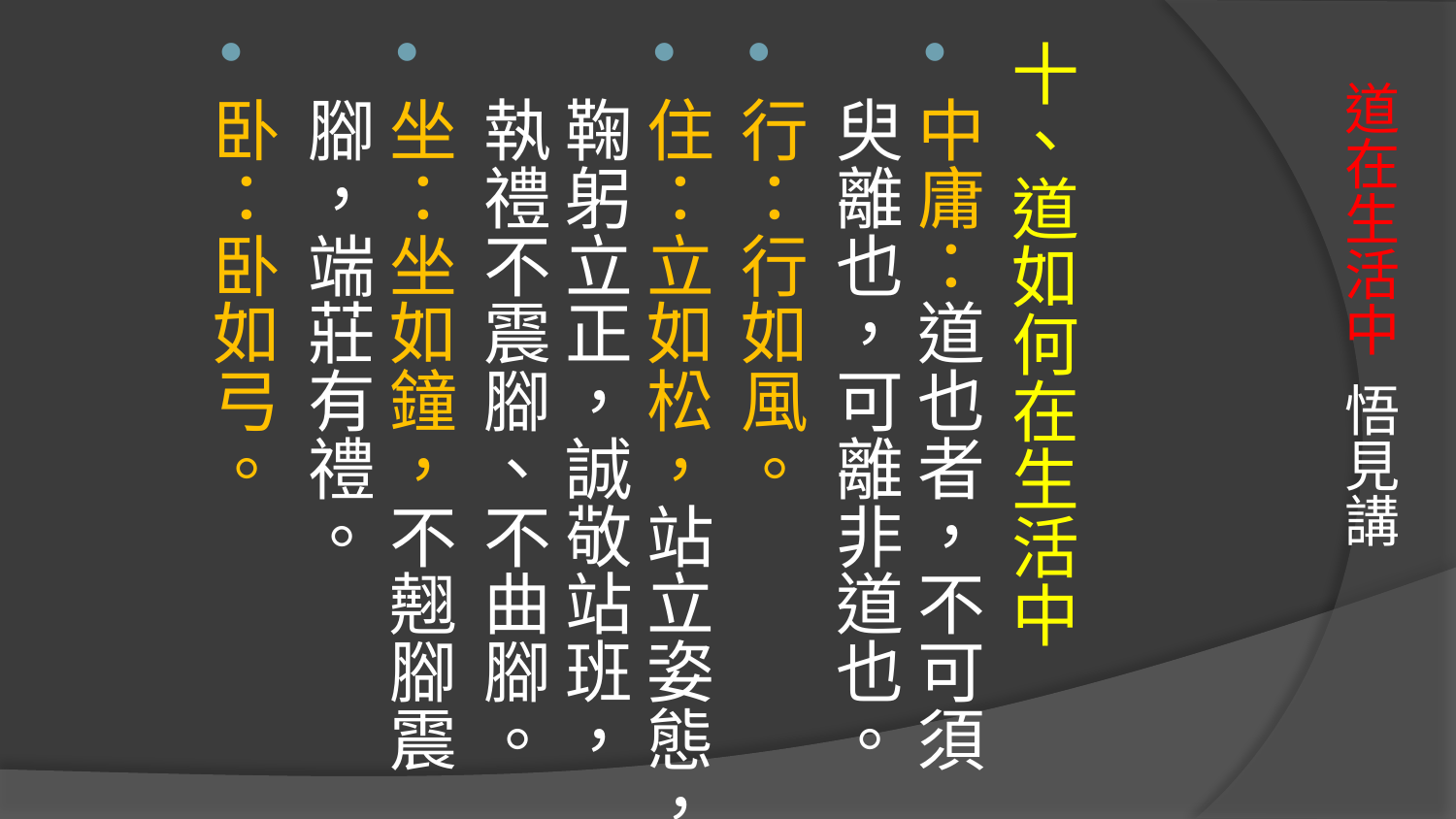

十、道如何在生活中
中庸：道也者，不可須臾離也，可離非道也。
行：行如風。
住：立如松，站立姿態，鞠躬立正，誠敬站班，執禮不震腳、不曲腳。
坐：坐如鐘，不翹腳震腳，端莊有禮。
卧：卧如弓。

# 道在生活中  悟見講